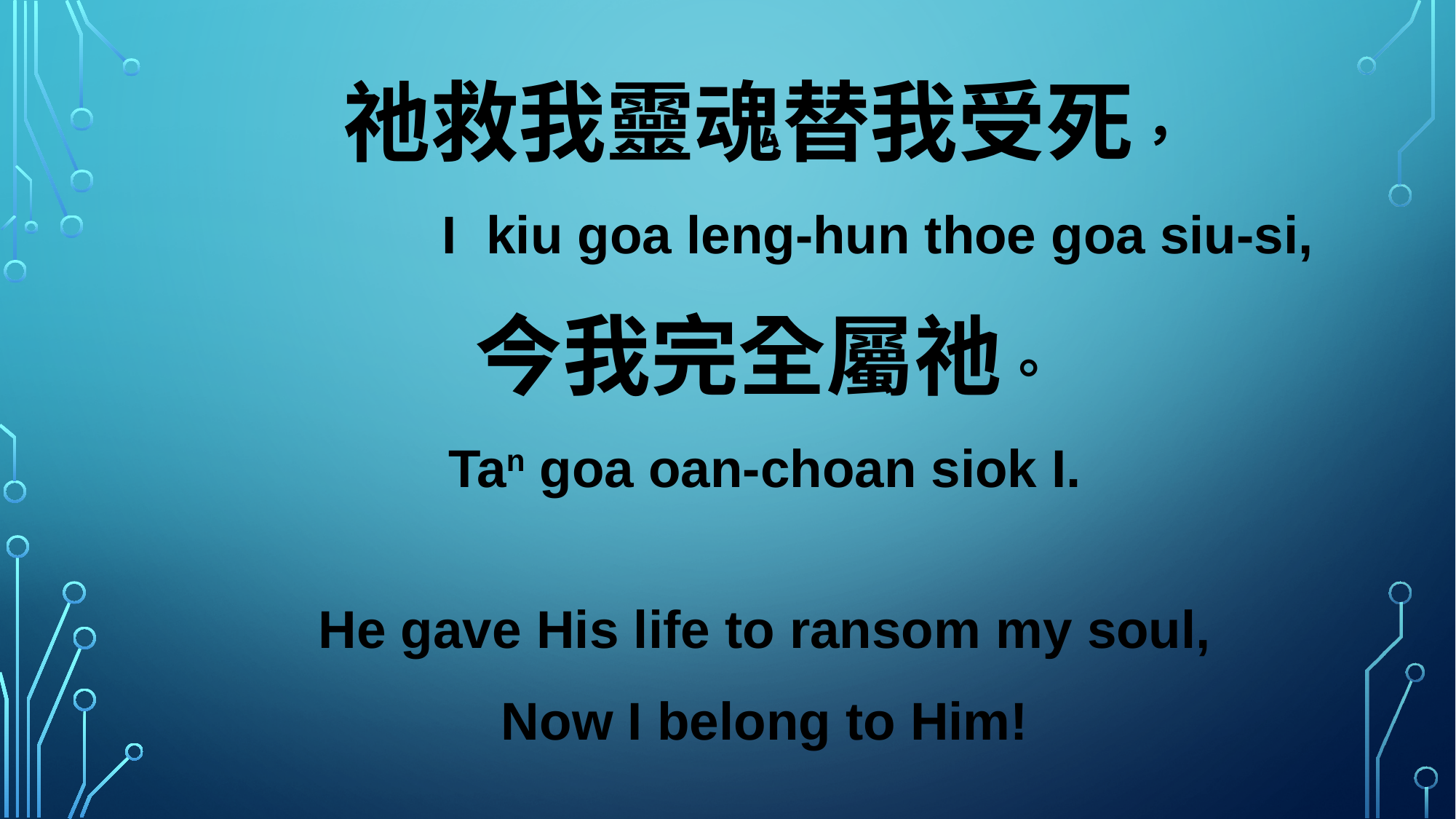

祂救我靈魂替我受死，
                  I  kiu goa leng-hun thoe goa siu-si,
今我完全屬祂。
Tan goa oan-choan siok I.

He gave His life to ransom my soul,
Now I belong to Him!